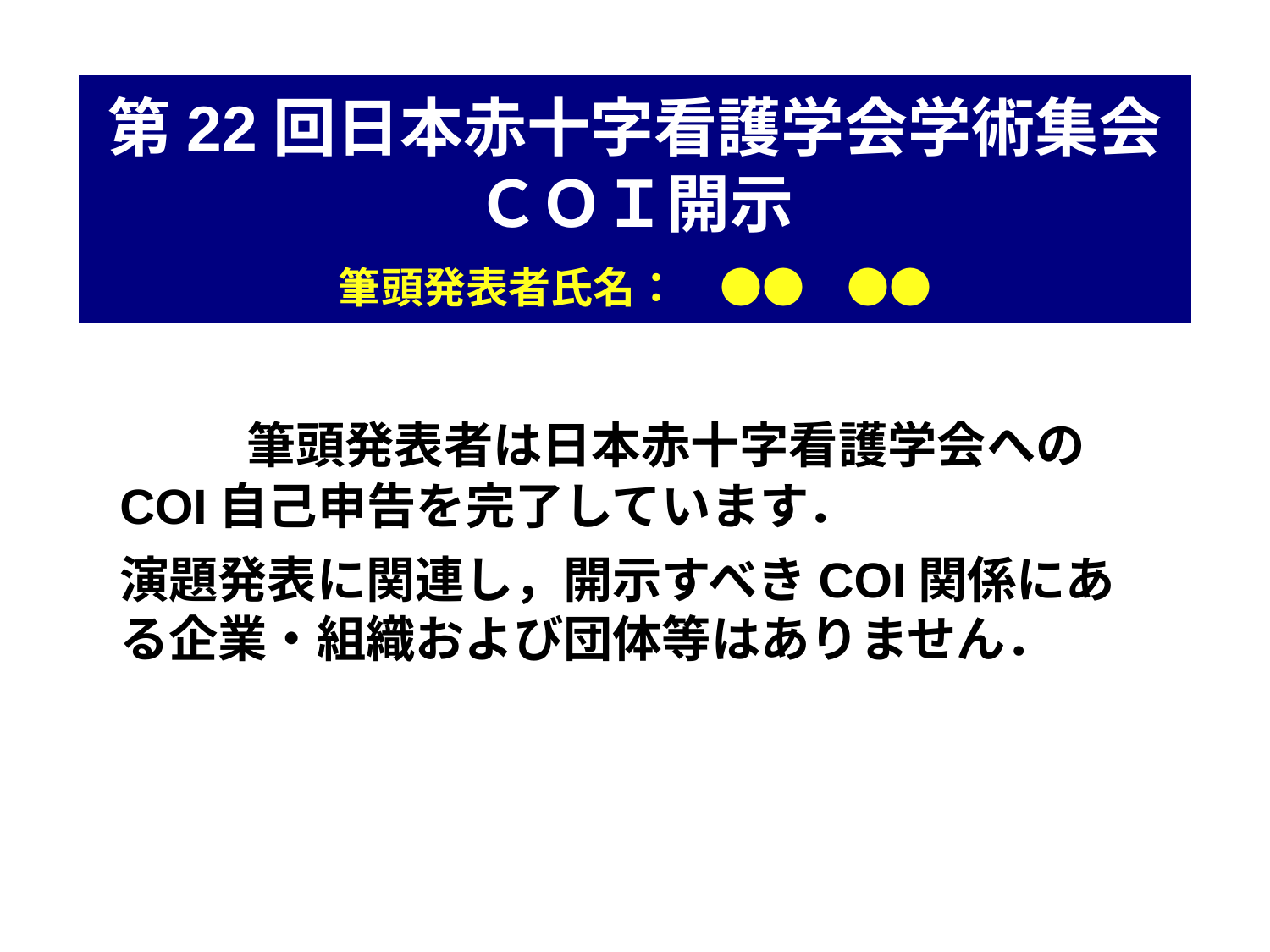

第22回日本赤十字看護学会学術集会
ＣＯＩ開示
筆頭発表者氏名：　●●　●●
	筆頭発表者は日本赤十字看護学会へのCOI自己申告を完了しています．
演題発表に関連し，開示すべきCOI関係にある企業・組織および団体等はありません．